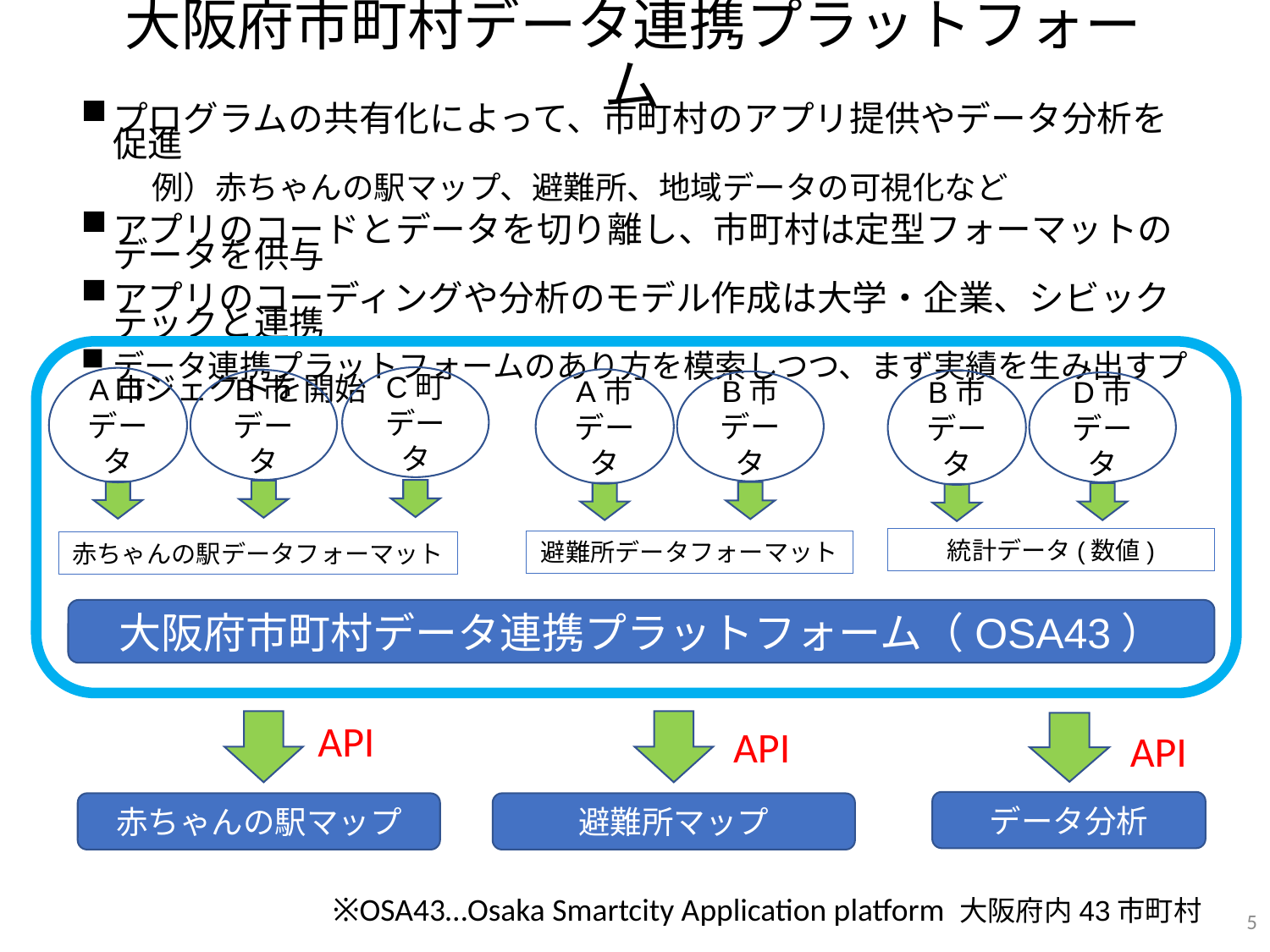

# 大阪府市町村データ連携プラットフォーム
プログラムの共有化によって、市町村のアプリ提供やデータ分析を促進
　　例）赤ちゃんの駅マップ、避難所、地域データの可視化など
アプリのコードとデータを切り離し、市町村は定型フォーマットのデータを供与
アプリのコーディングや分析のモデル作成は大学・企業、シビックテックと連携
データ連携プラットフォームのあり方を模索しつつ、まず実績を生み出すプロジェクトを開始

C町
データ
A市
データ
B市
データ

A市
データ
B市
データ

B市
データ
D市
データ

統計データ(数値)
避難所データフォーマット
赤ちゃんの駅データフォーマット
大阪府市町村データ連携プラットフォーム（OSA43）
API

API
API
データ分析
赤ちゃんの駅マップ
避難所マップ
※OSA43…Osaka Smartcity Application platform 大阪府内43市町村
5